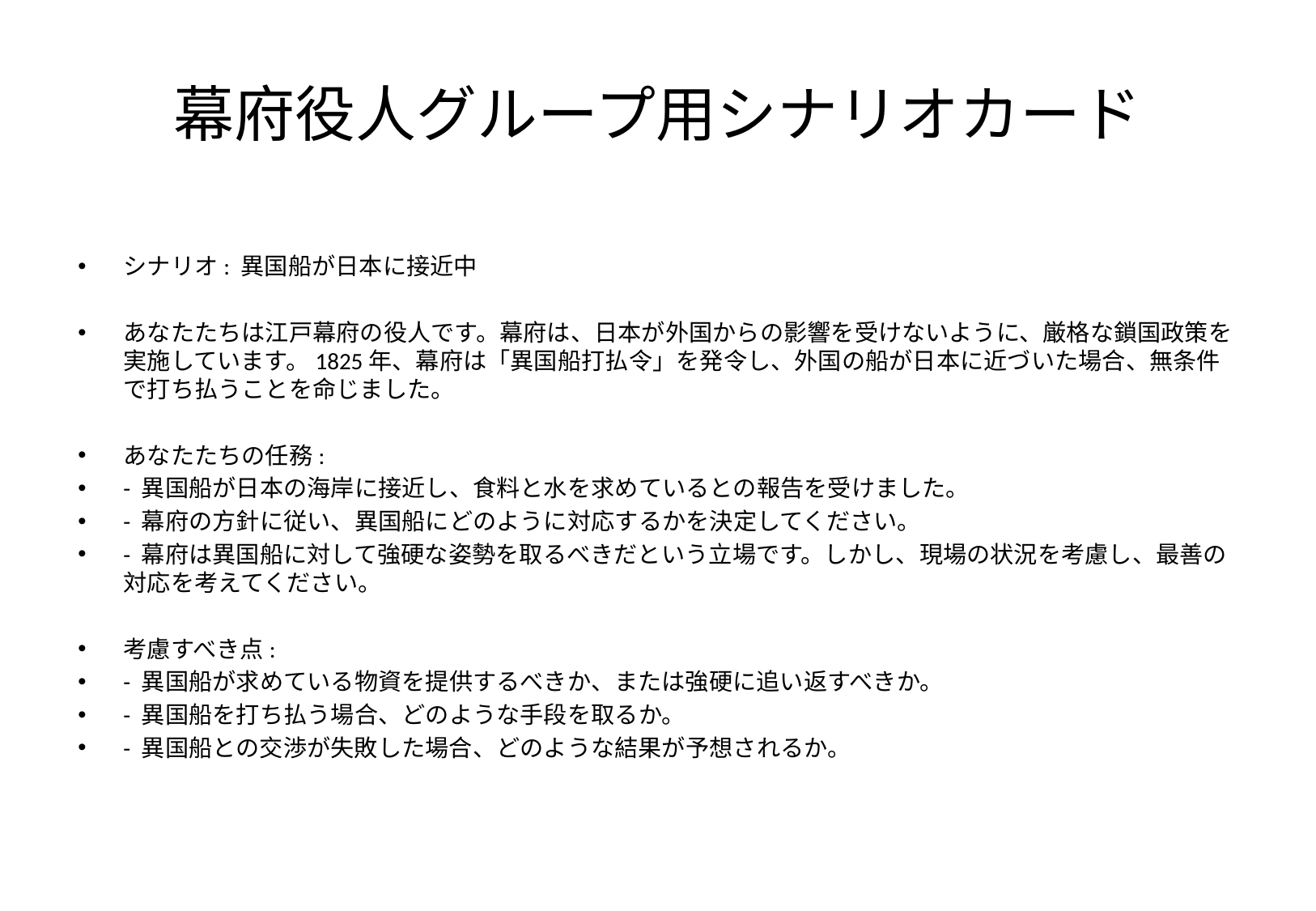

# 幕府役人グループ用シナリオカード

シナリオ: 異国船が日本に接近中

あなたたちは江戸幕府の役人です。幕府は、日本が外国からの影響を受けないように、厳格な鎖国政策を実施しています。1825年、幕府は「異国船打払令」を発令し、外国の船が日本に近づいた場合、無条件で打ち払うことを命じました。

あなたたちの任務:
- 異国船が日本の海岸に接近し、食料と水を求めているとの報告を受けました。
- 幕府の方針に従い、異国船にどのように対応するかを決定してください。
- 幕府は異国船に対して強硬な姿勢を取るべきだという立場です。しかし、現場の状況を考慮し、最善の対応を考えてください。

考慮すべき点:
- 異国船が求めている物資を提供するべきか、または強硬に追い返すべきか。
- 異国船を打ち払う場合、どのような手段を取るか。
- 異国船との交渉が失敗した場合、どのような結果が予想されるか。